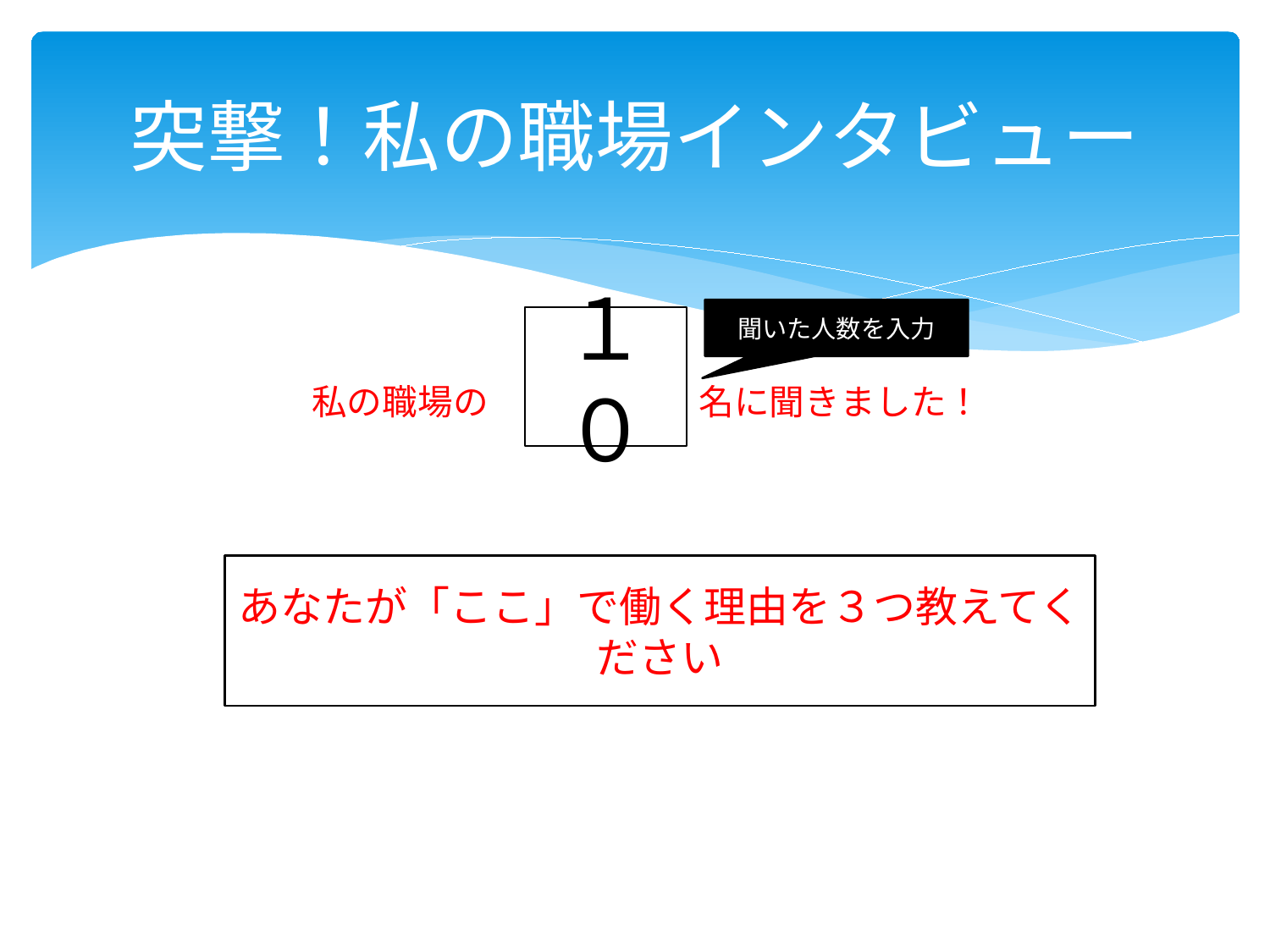

# 突撃！私の職場インタビュー
聞いた人数を入力
１０
私の職場の
名に聞きました！
あなたが「ここ」で働く理由を３つ教えてください